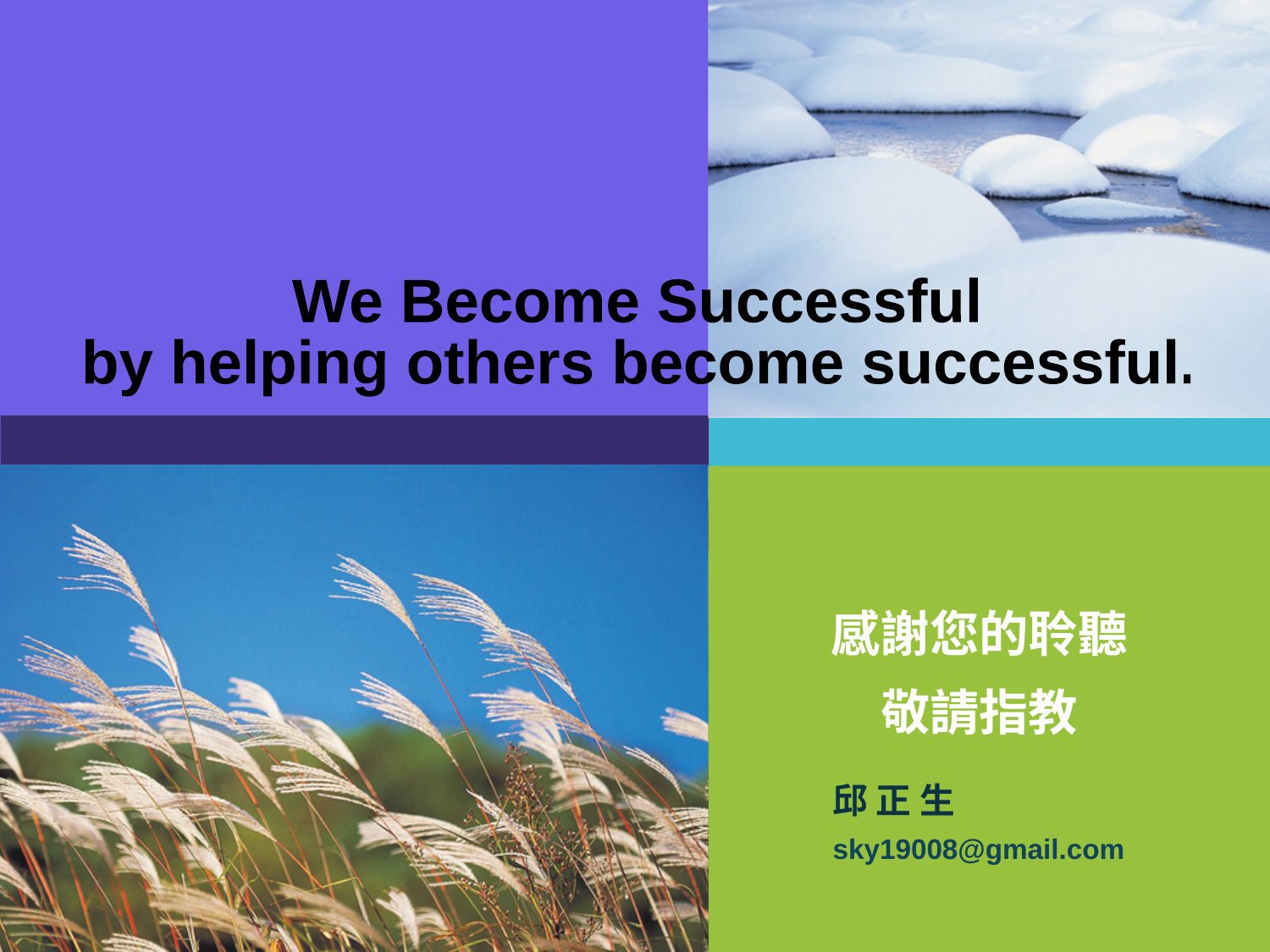

We Become Successful
by helping others become successful.

感謝您的聆聽
敬請指教

邱 正 生
sky19008@gmail.com